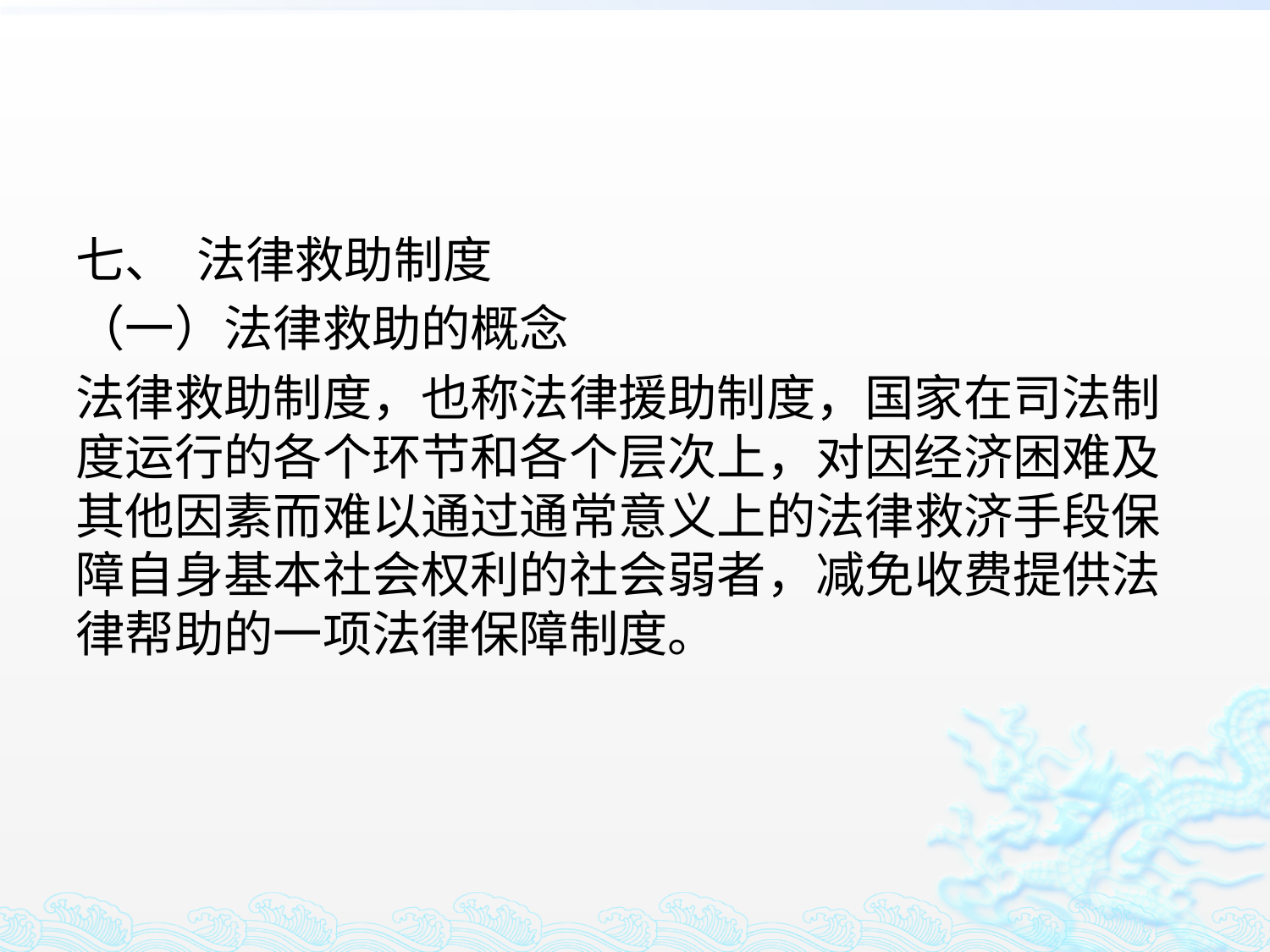

#
七、  法律救助制度
（一）法律救助的概念
法律救助制度，也称法律援助制度，国家在司法制度运行的各个环节和各个层次上，对因经济困难及其他因素而难以通过通常意义上的法律救济手段保障自身基本社会权利的社会弱者，减免收费提供法律帮助的一项法律保障制度。